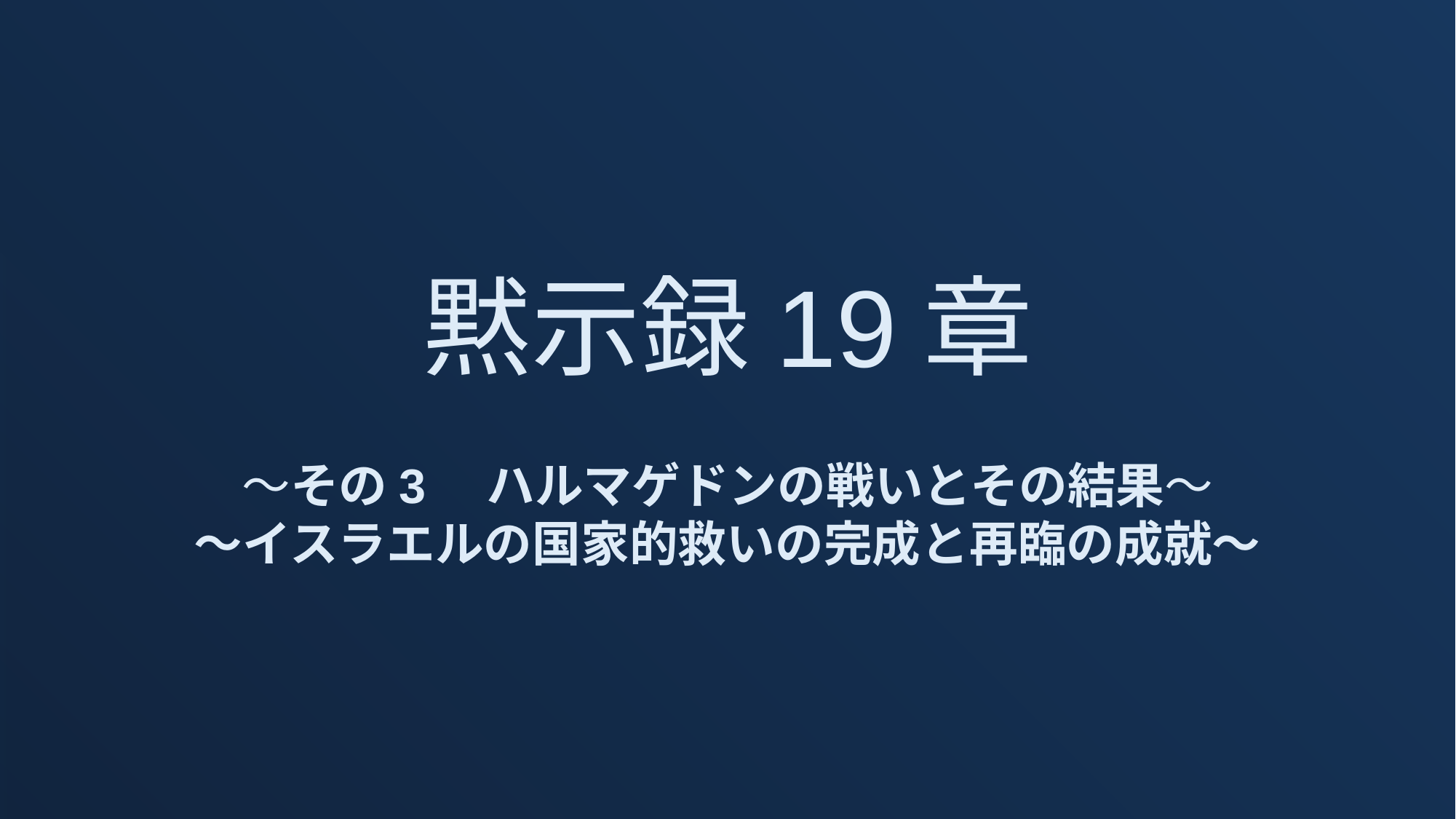

黙示録19章

～その3　ハルマゲドンの戦いとその結果～
～イスラエルの国家的救いの完成と再臨の成就～